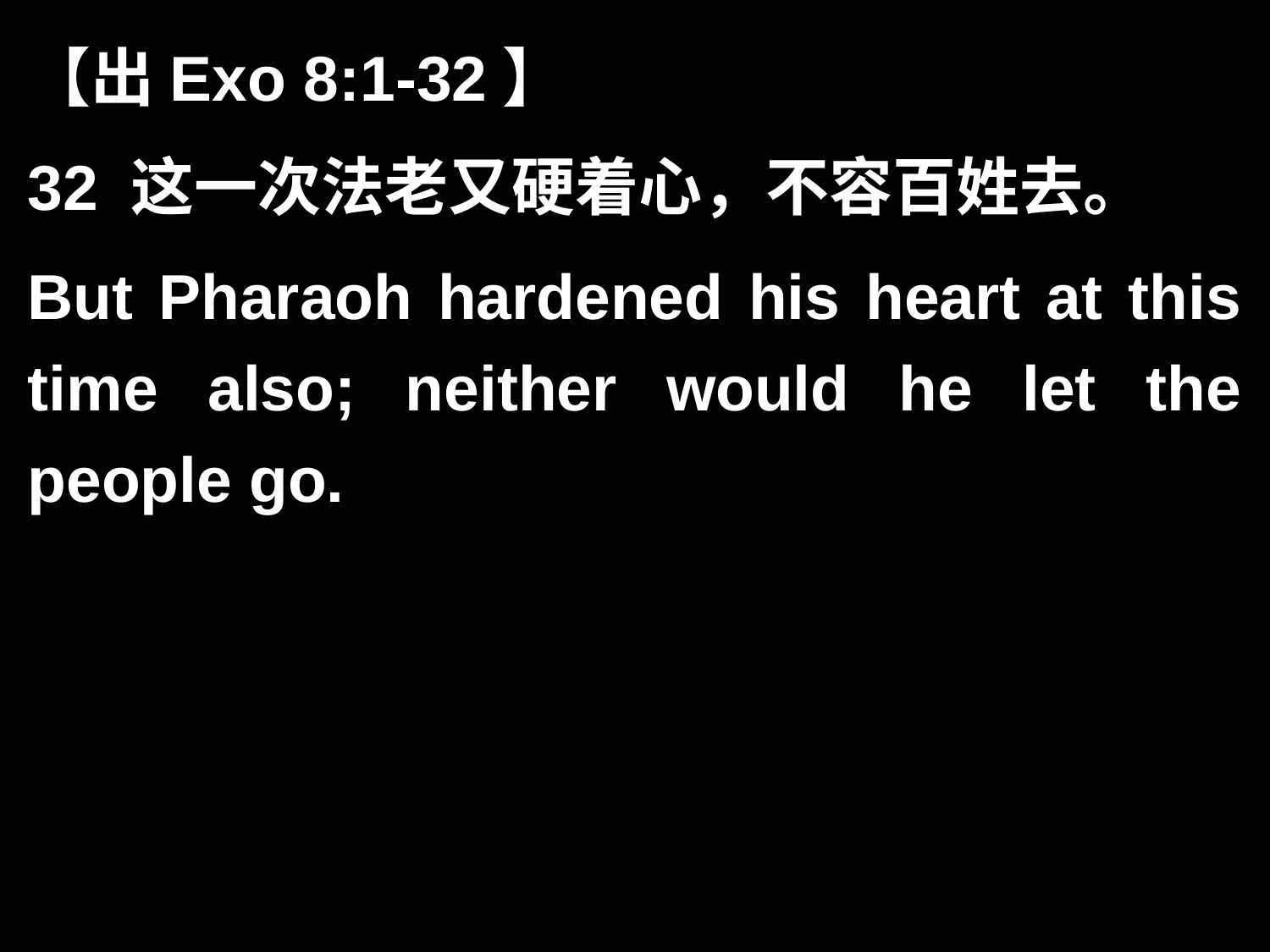

【出Exo 8:1-32】
32 这一次法老又硬着心，不容百姓去。
But Pharaoh hardened his heart at this time also; neither would he let the people go.